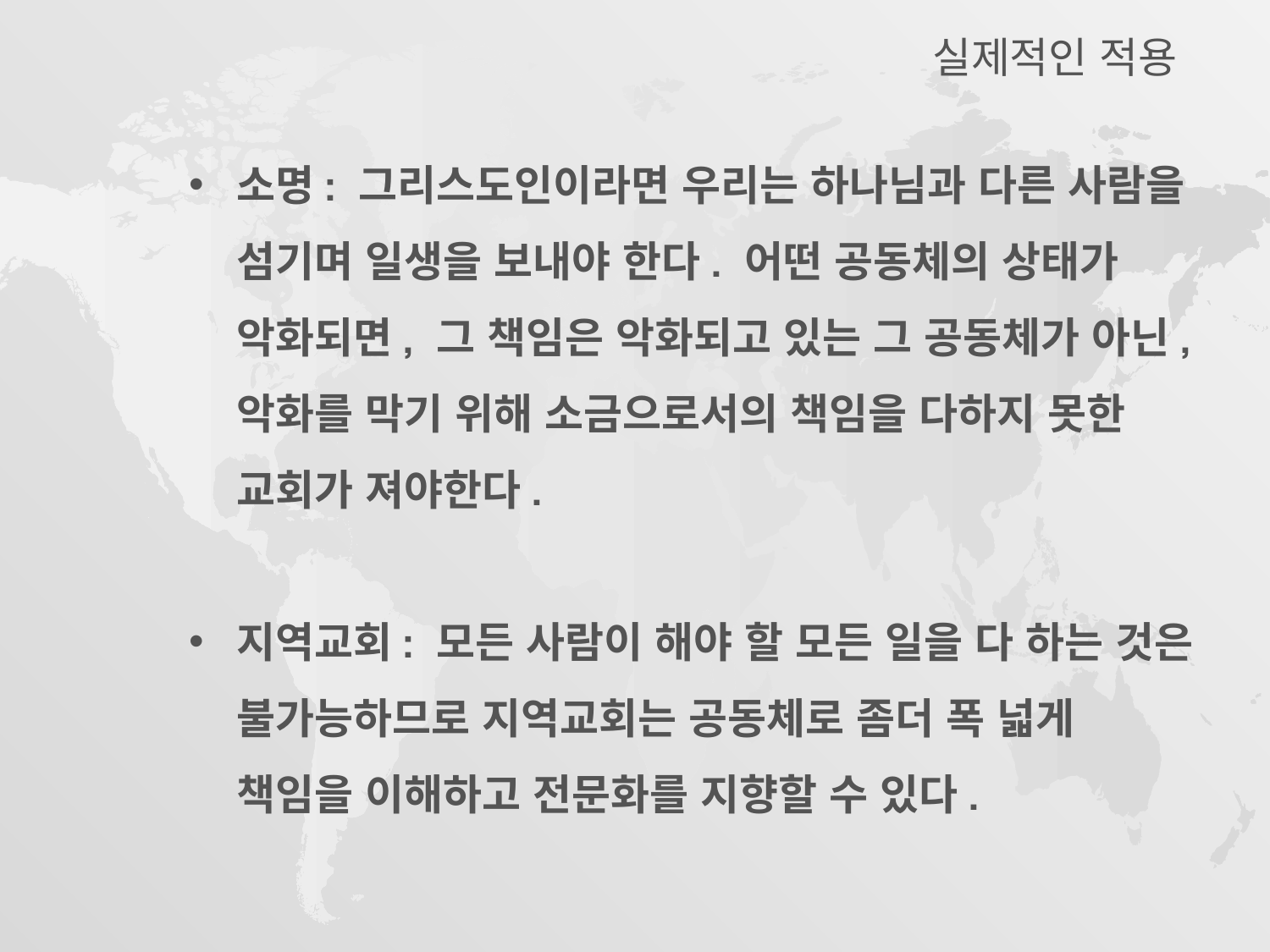

실제적인 적용
소명: 그리스도인이라면 우리는 하나님과 다른 사람을 섬기며 일생을 보내야 한다. 어떤 공동체의 상태가 악화되면, 그 책임은 악화되고 있는 그 공동체가 아닌, 악화를 막기 위해 소금으로서의 책임을 다하지 못한 교회가 져야한다.

지역교회: 모든 사람이 해야 할 모든 일을 다 하는 것은 불가능하므로 지역교회는 공동체로 좀더 폭 넓게 책임을 이해하고 전문화를 지향할 수 있다.